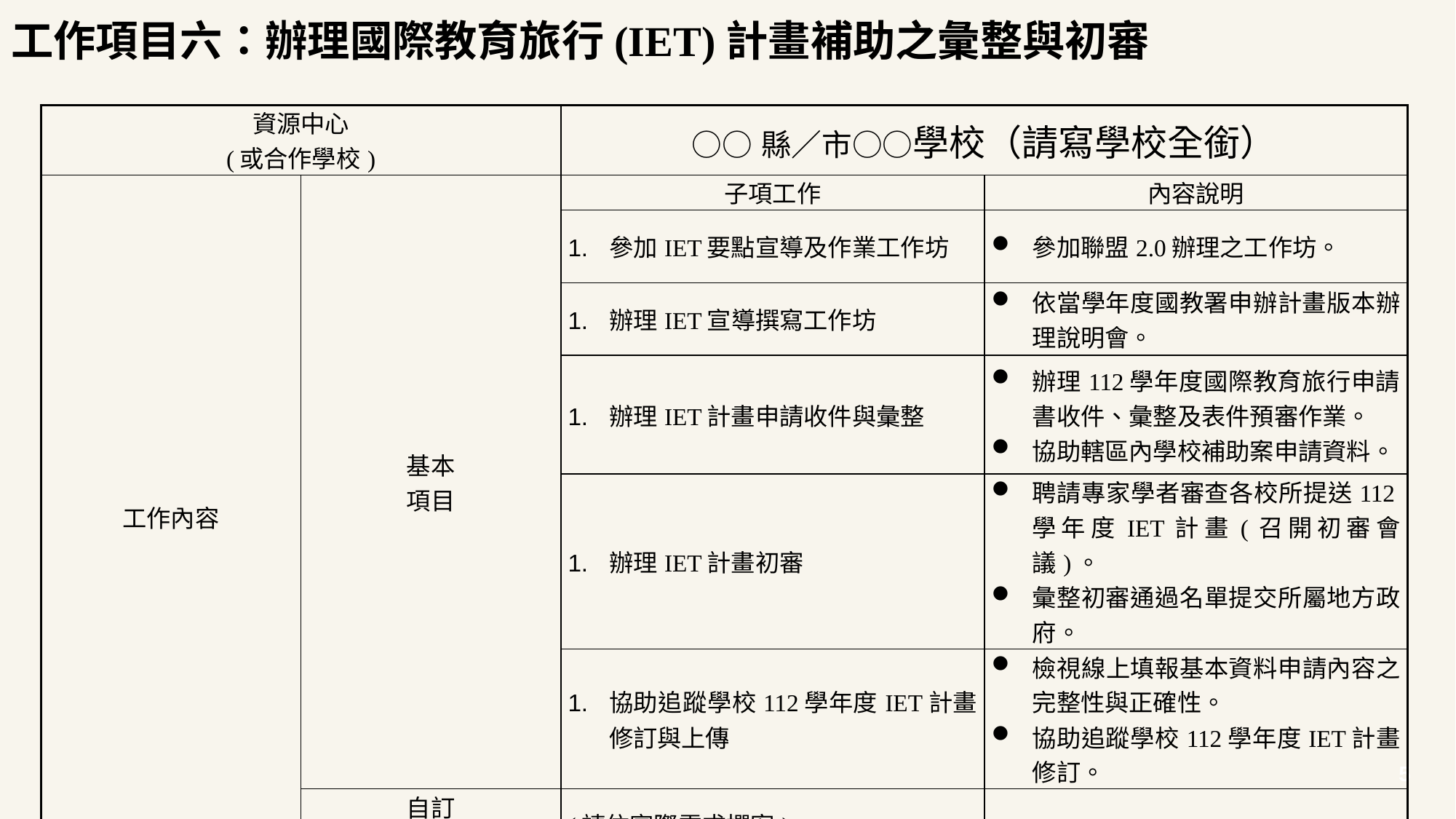

工作項目六：辦理國際教育旅行(IET)計畫補助之彙整與初審
| 資源中心 (或合作學校) |  | ○○縣／市○○學校（請寫學校全銜） |  |
| --- | --- | --- | --- |
| 工作內容 | 基本 項目 | 子項工作 | 內容說明 |
|  |  | 參加IET要點宣導及作業工作坊 | 參加聯盟2.0辦理之工作坊。 |
|  |  | 辦理IET宣導撰寫工作坊 | 依當學年度國教署申辦計畫版本辦理說明會。 |
|  |  | 辦理IET計畫申請收件與彙整 | 辦理112學年度國際教育旅行申請書收件、彙整及表件預審作業。 協助轄區內學校補助案申請資料。 |
|  |  | 辦理IET計畫初審 | 聘請專家學者審查各校所提送112學年度IET計畫(召開初審會議)。 彙整初審通過名單提交所屬地方政府。 |
|  |  | 協助追蹤學校112學年度IET計畫修訂與上傳 | 檢視線上填報基本資料申請內容之完整性與正確性。 協助追蹤學校112學年度IET計畫修訂。 |
|  | 自訂 項目 | (請依實際需求撰寫) |  |
| 註：得視計畫內容需要自行新增欄位。 |  |  |  |
5